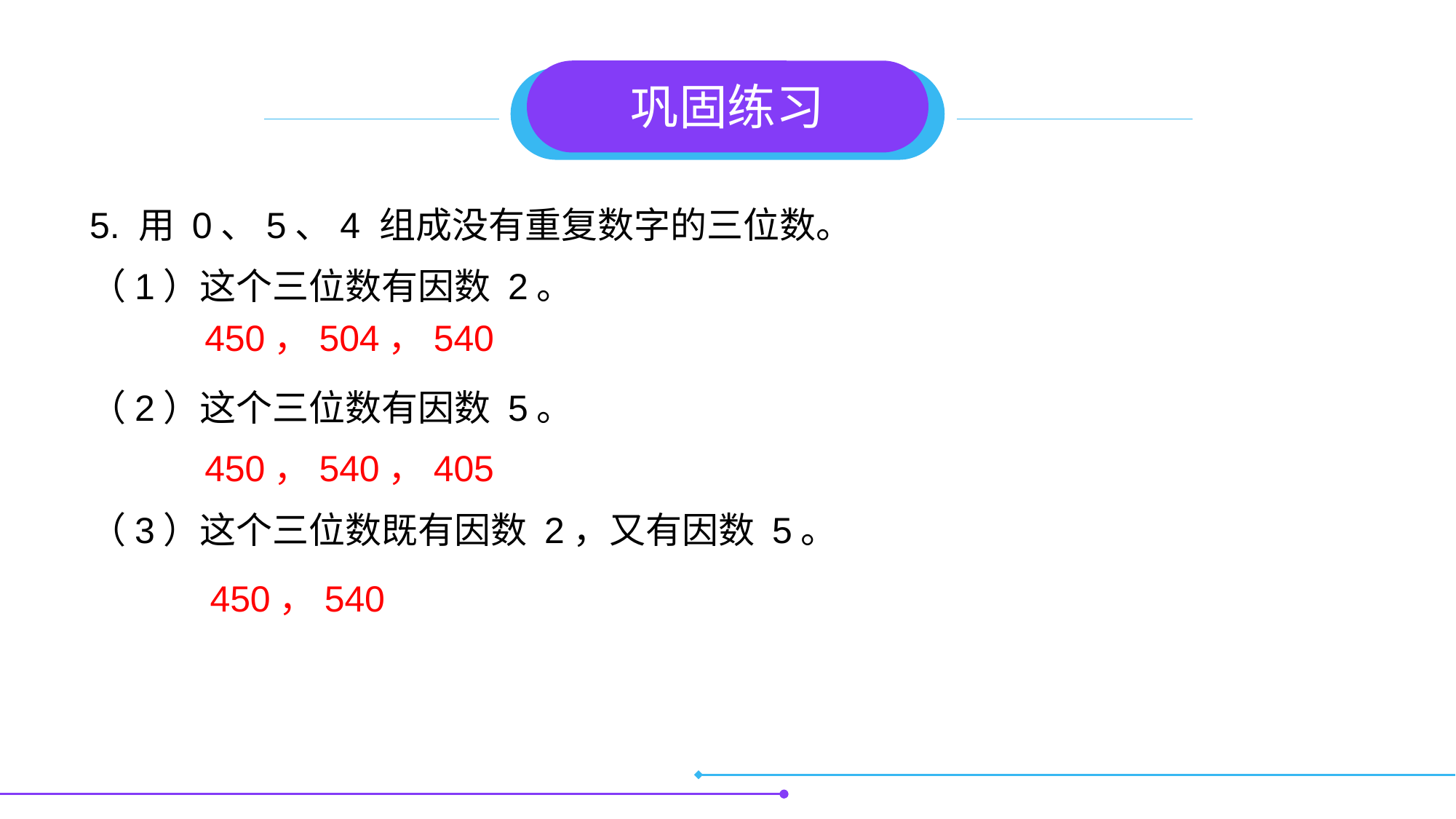

巩固练习
5. 用 0、5、4 组成没有重复数字的三位数。
（1）这个三位数有因数 2。

（2）这个三位数有因数 5。

（3）这个三位数既有因数 2，又有因数 5。
450，504，540
450，540，405
450，540